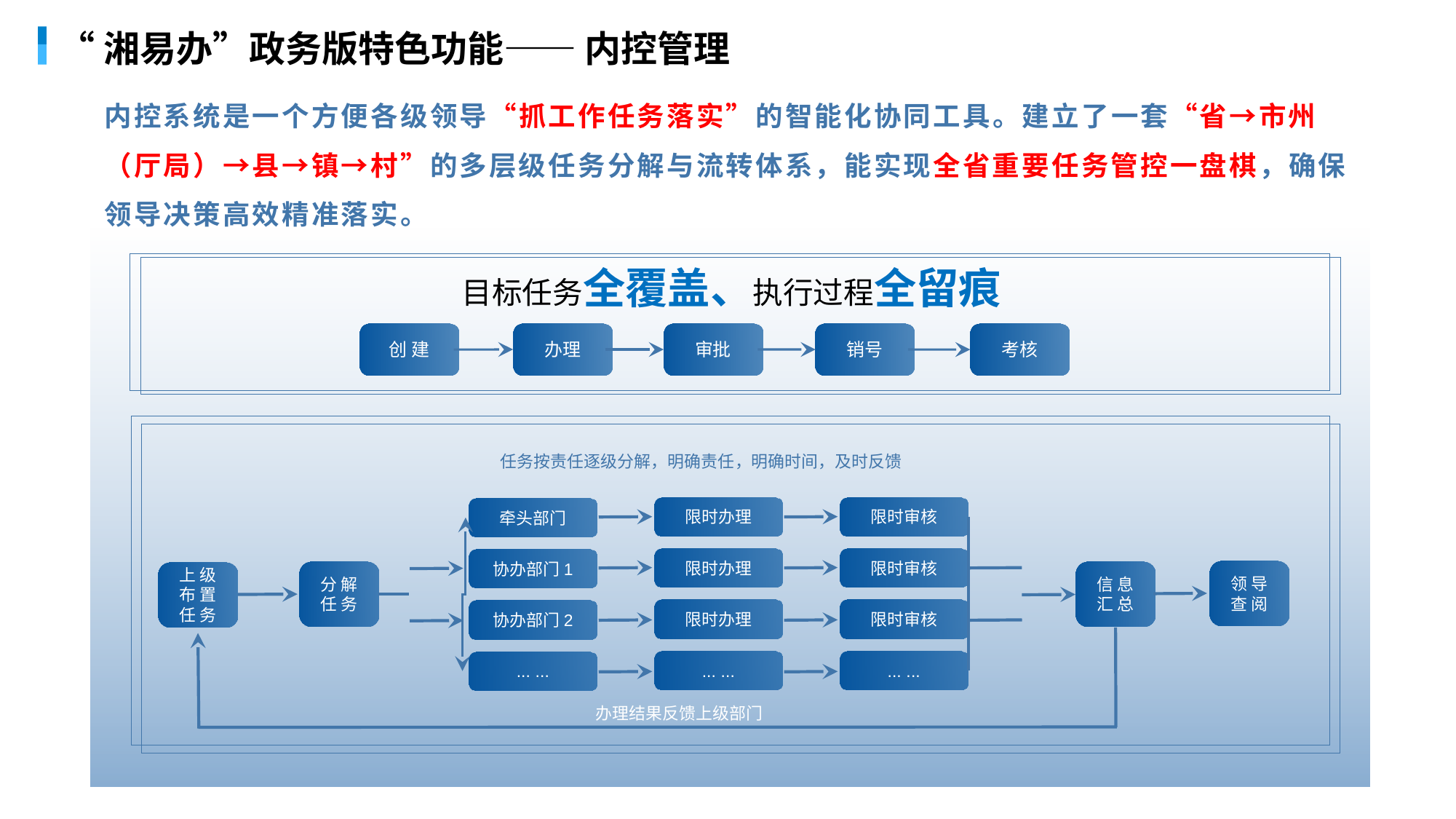

# “湘易办”政务版特色功能—— 内控管理
内控系统是一个方便各级领导“抓工作任务落实”的智能化协同工具。建立了一套“省→市州（厅局）→县→镇→村”的多层级任务分解与流转体系，能实现全省重要任务管控一盘棋，确保领导决策高效精准落实。

目标任务全覆盖、执行过程全留痕

创 建
办理
审批
销号
考核

任务按责任逐级分解，明确责任，明确时间，及时反馈
限时审核
限时办理
牵头部门
限时审核
限时办理
协办部门1
领 导查 阅
信 息汇 总
分 解任 务
上 级布 置任 务
限时审核
限时办理
协办部门2
... ...
... ...
... ...
办理结果反馈上级部门